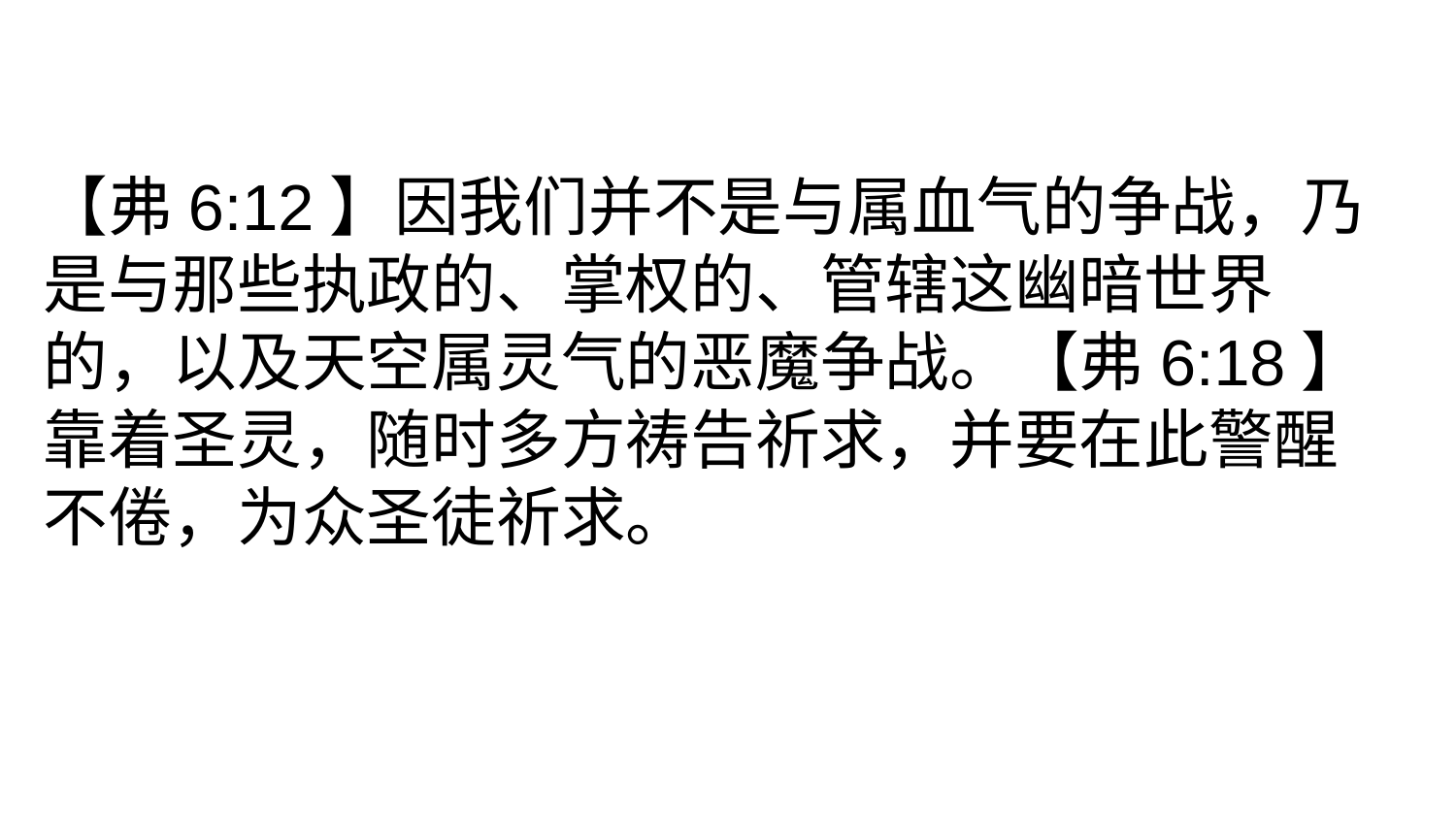

# 【弗6:12】因我们并不是与属血气的争战，乃是与那些执政的、掌权的、管辖这幽暗世界的，以及天空属灵气的恶魔争战。【弗6:18】靠着圣灵，随时多方祷告祈求，并要在此警醒不倦，为众圣徒祈求。